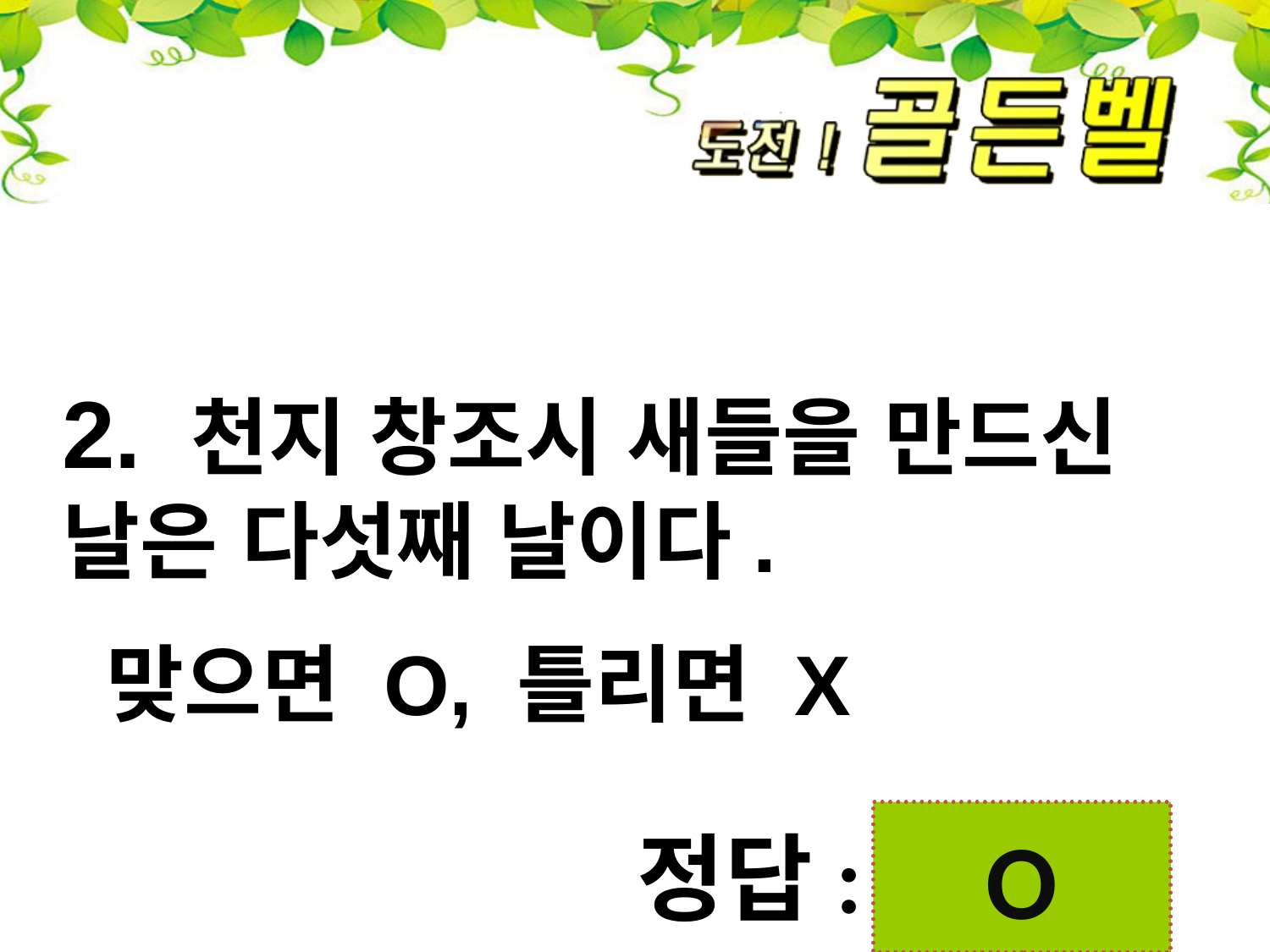

2. 천지 창조시 새들을 만드신 날은 다섯째 날이다.
 맞으면 O, 틀리면 X

O

정답: